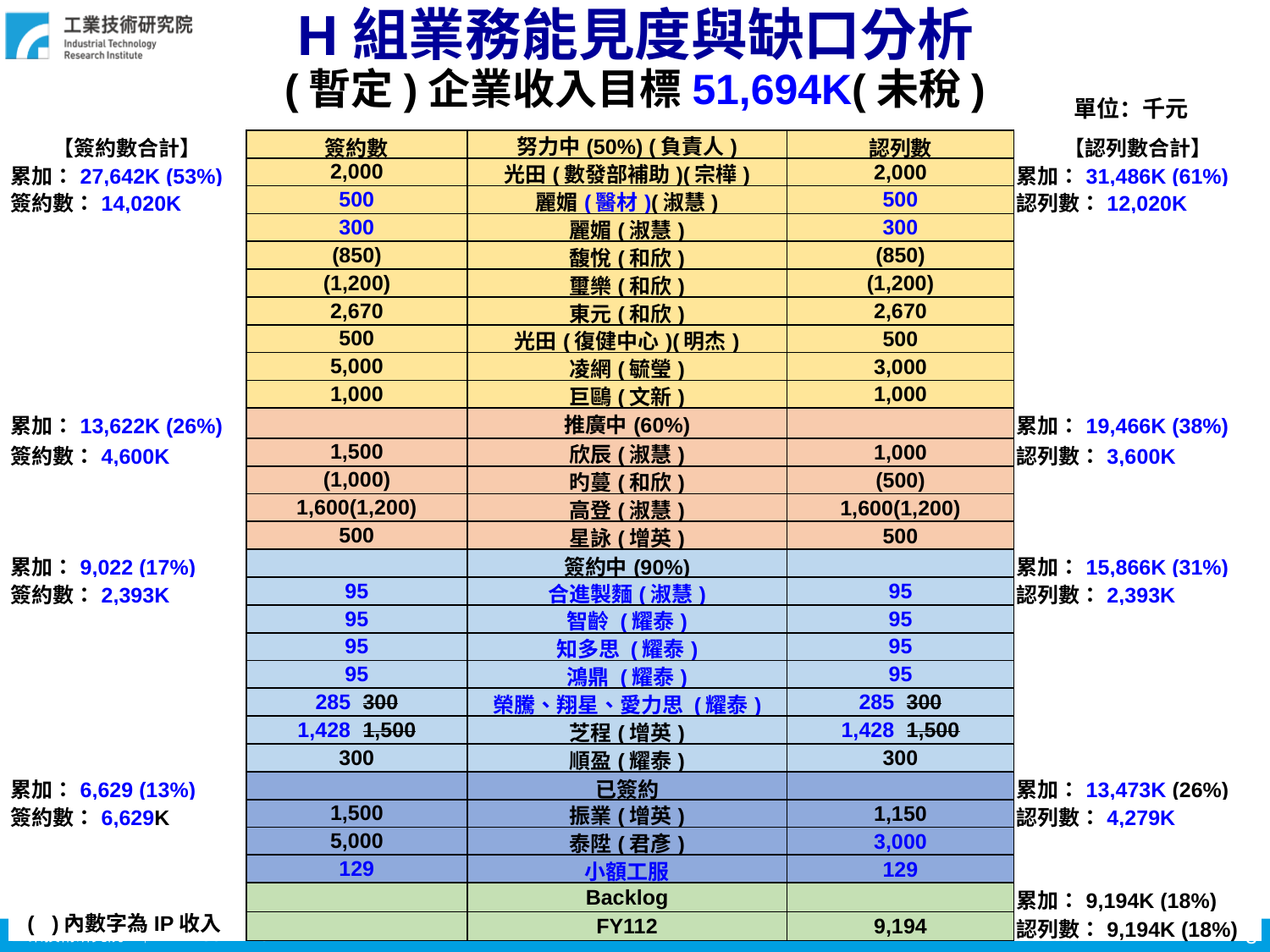

H組業務能見度與缺口分析
(暫定)企業收入目標51,694K(未稅)
單位：千元
| 【簽約數合計】 | 簽約數 | 努力中(50%) (負責人) | 認列數 | 【認列數合計】 |
| --- | --- | --- | --- | --- |
| 累加：27,642K (53%) | 2,000 | 光田(數發部補助)(宗樺) | 2,000 | 累加：31,486K (61%) |
| 簽約數：14,020K | 500 | 麗媚(醫材)(淑慧) | 500 | 認列數：12,020K |
|  | 300 | 麗媚(淑慧) | 300 |  |
|  | (850) | 馥悅(和欣) | (850) |  |
|  | (1,200) | 璽樂(和欣) | (1,200) |  |
|  | 2,670 | 東元(和欣) | 2,670 |  |
|  | 500 | 光田(復健中心)(明杰) | 500 |  |
|  | 5,000 | 凌網(毓瑩) | 3,000 |  |
|  | 1,000 | 巨鷗(文新) | 1,000 |  |
| 累加：13,622K (26%) |  | 推廣中(60%) |  | 累加：19,466K (38%) |
| 簽約數：4,600K | 1,500 | 欣辰(淑慧) | 1,000 | 認列數：3,600K |
|  | (1,000) | 旳蔓(和欣) | (500) |  |
|  | 1,600(1,200) | 高登(淑慧) | 1,600(1,200) |  |
|  | 500 | 星詠(增英) | 500 |  |
| 累加：9,022 (17%) |  | 簽約中(90%) |  | 累加：15,866K (31%) |
| 簽約數：2,393K | 95 | 合進製麵(淑慧) | 95 | 認列數：2,393K |
|  | 95 | 智齡 (耀泰) | 95 |  |
|  | 95 | 知多思 (耀泰) | 95 |  |
|  | 95 | 鴻鼎 (耀泰) | 95 |  |
|  | 285  300 | 榮騰、翔星、愛力思 (耀泰) | 285 300 |  |
|  | 1,428  1,500 | 芝程(增英) | 1,428  1,500 |  |
|  | 300 | 順盈(耀泰) | 300 |  |
| 累加：6,629 (13%) |  | 已簽約 |  | 累加：13,473K (26%) |
| 簽約數：6,629K | 1,500 | 振業(增英) | 1,150 | 認列數：4,279K |
|  | 5,000 | 泰陞(君彥) | 3,000 |  |
|  | 129 | 小額工服 | 129 |  |
|  |  | Backlog |  | 累加：9,194K (18%) |
|  |  | FY112 | 9,194 | 認列數：9,194K (18%) |
(   )內數字為IP收入